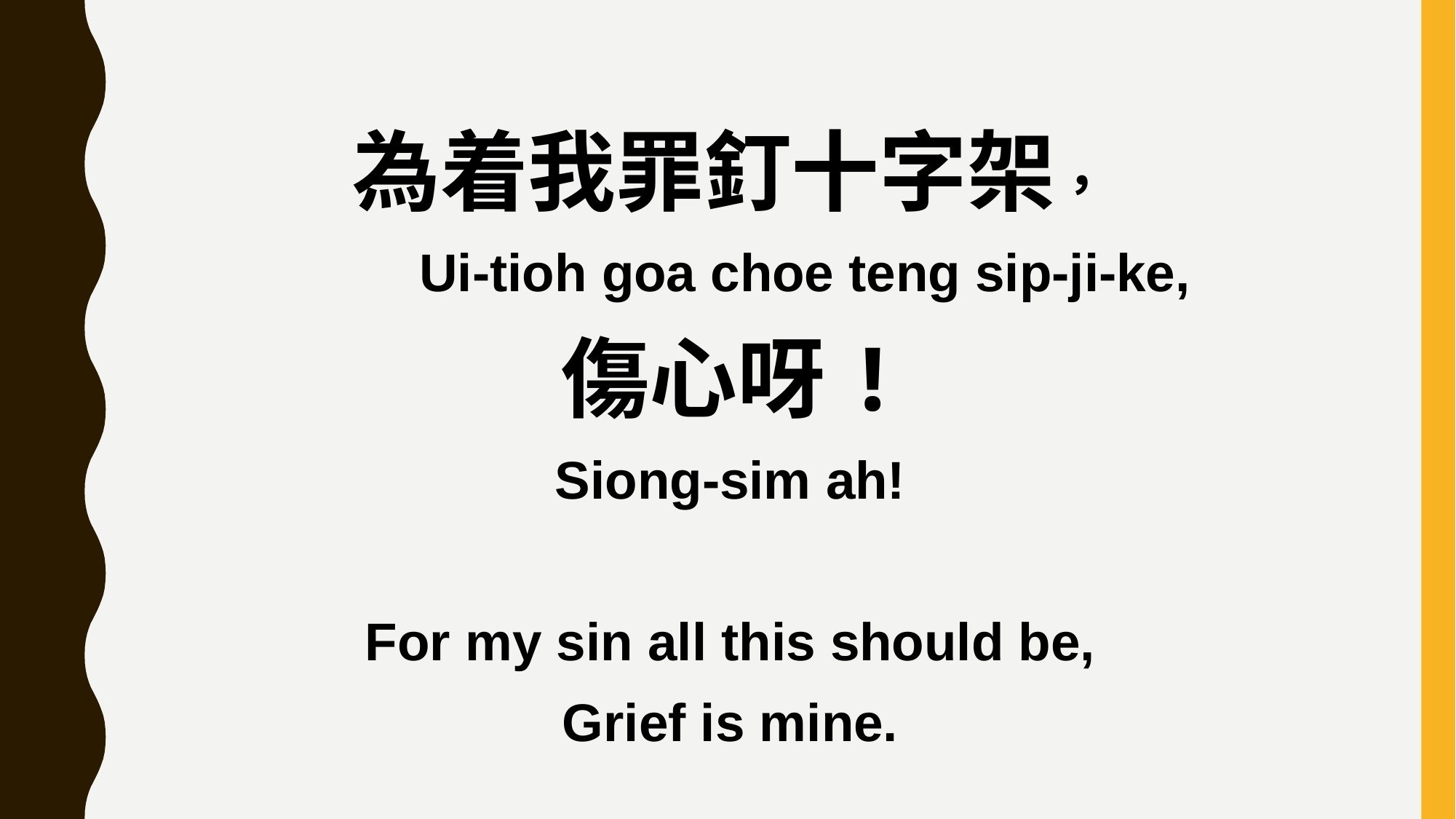

為着我罪釘十字架，
               Ui-tioh goa choe teng sip-ji-ke,
傷心呀!
Siong-sim ah!

For my sin all this should be,
Grief is mine.